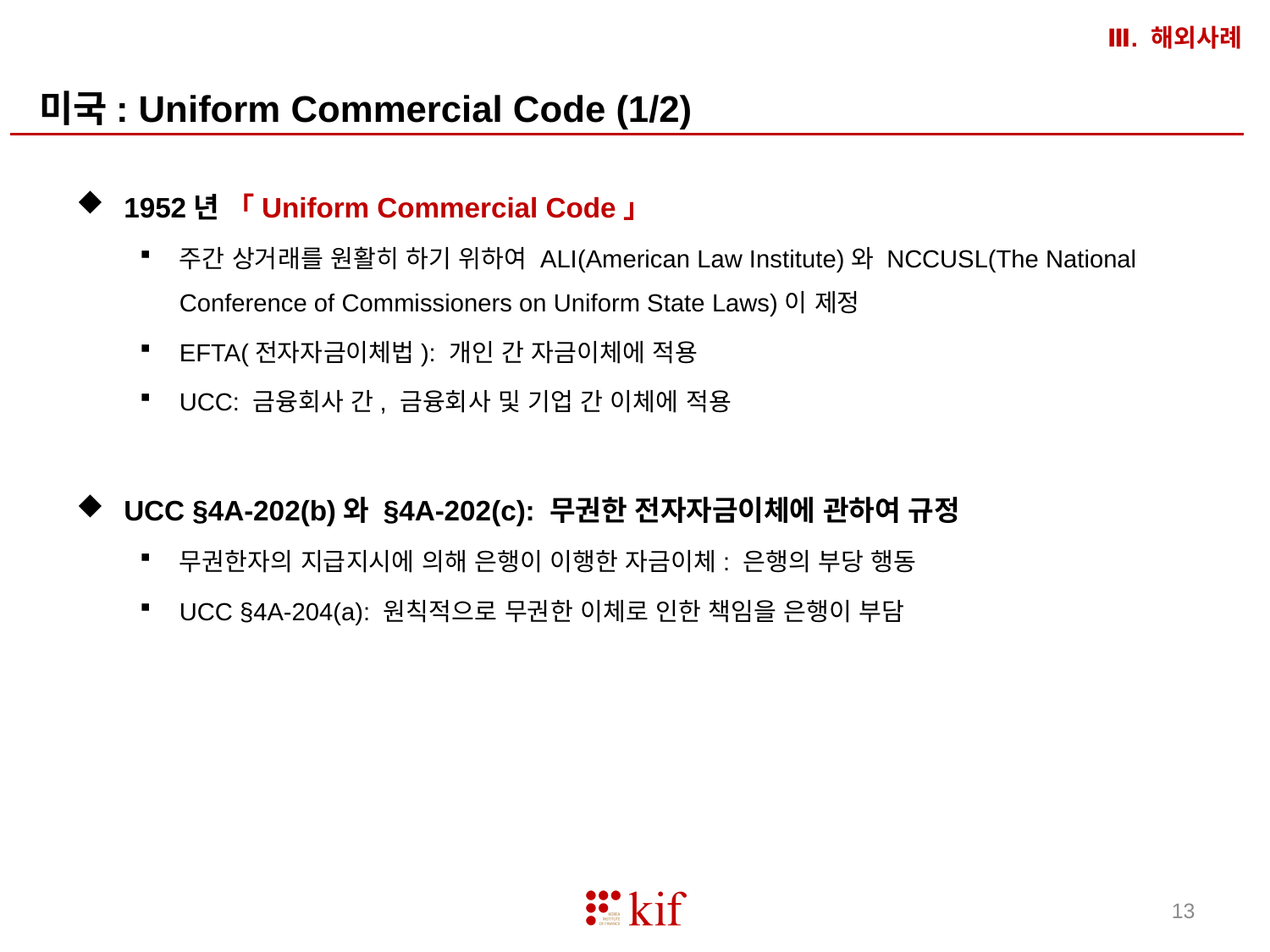

Ⅲ. 해외사례
미국: Uniform Commercial Code (1/2)
1952년 「Uniform Commercial Code」
주간 상거래를 원활히 하기 위하여 ALI(American Law Institute)와 NCCUSL(The National Conference of Commissioners on Uniform State Laws)이 제정
EFTA(전자자금이체법): 개인 간 자금이체에 적용
UCC: 금융회사 간, 금융회사 및 기업 간 이체에 적용

UCC §4A-202(b)와 §4A-202(c): 무권한 전자자금이체에 관하여 규정
무권한자의 지급지시에 의해 은행이 이행한 자금이체: 은행의 부당 행동
UCC §4A-204(a): 원칙적으로 무권한 이체로 인한 책임을 은행이 부담

13